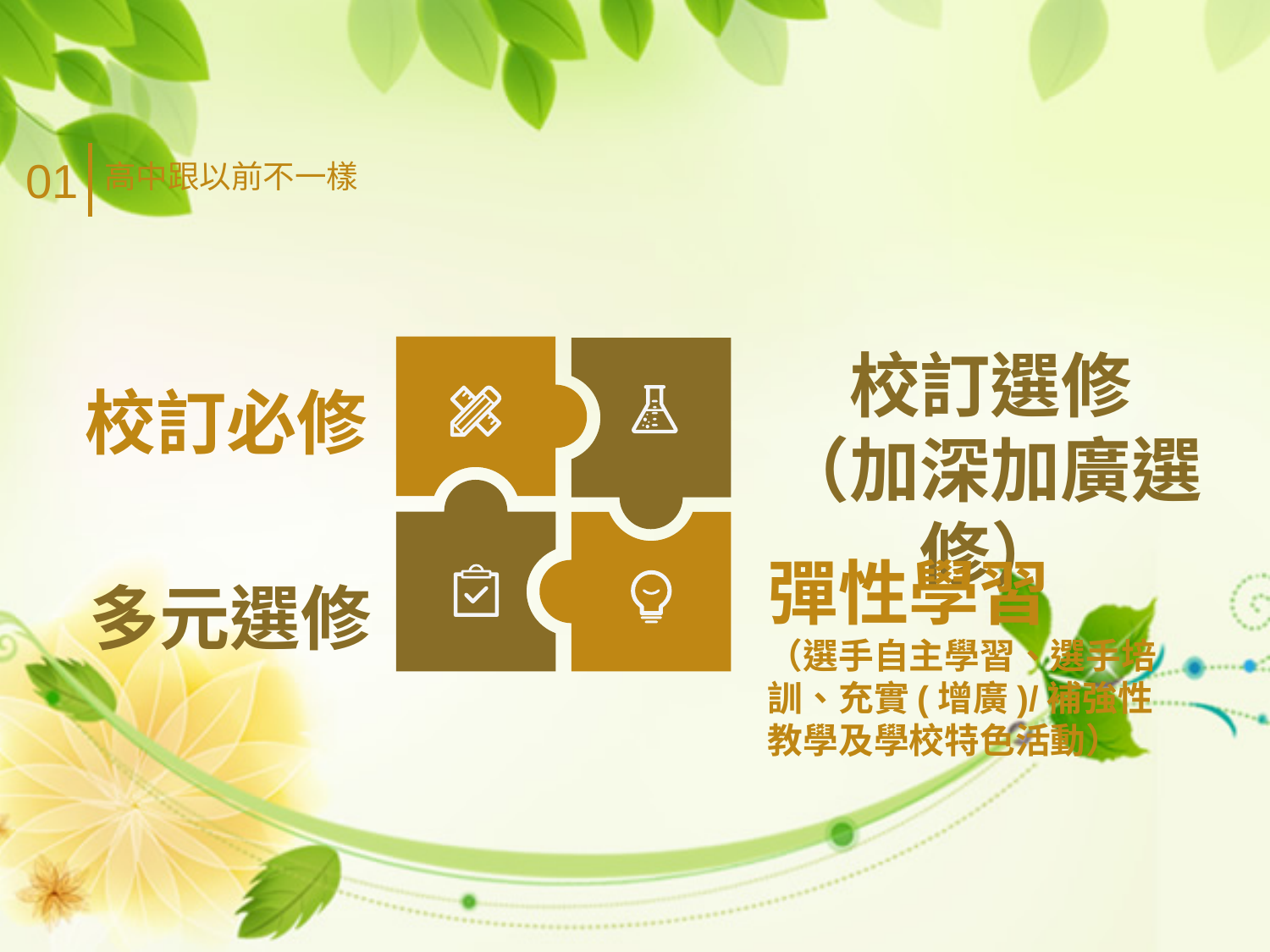

01
高中跟以前不一樣
校訂選修
（加深加廣選修）

校訂必修

彈性學習
（選手自主學習、選手培訓、充實(增廣)/補強性教學及學校特色活動）

多元選修